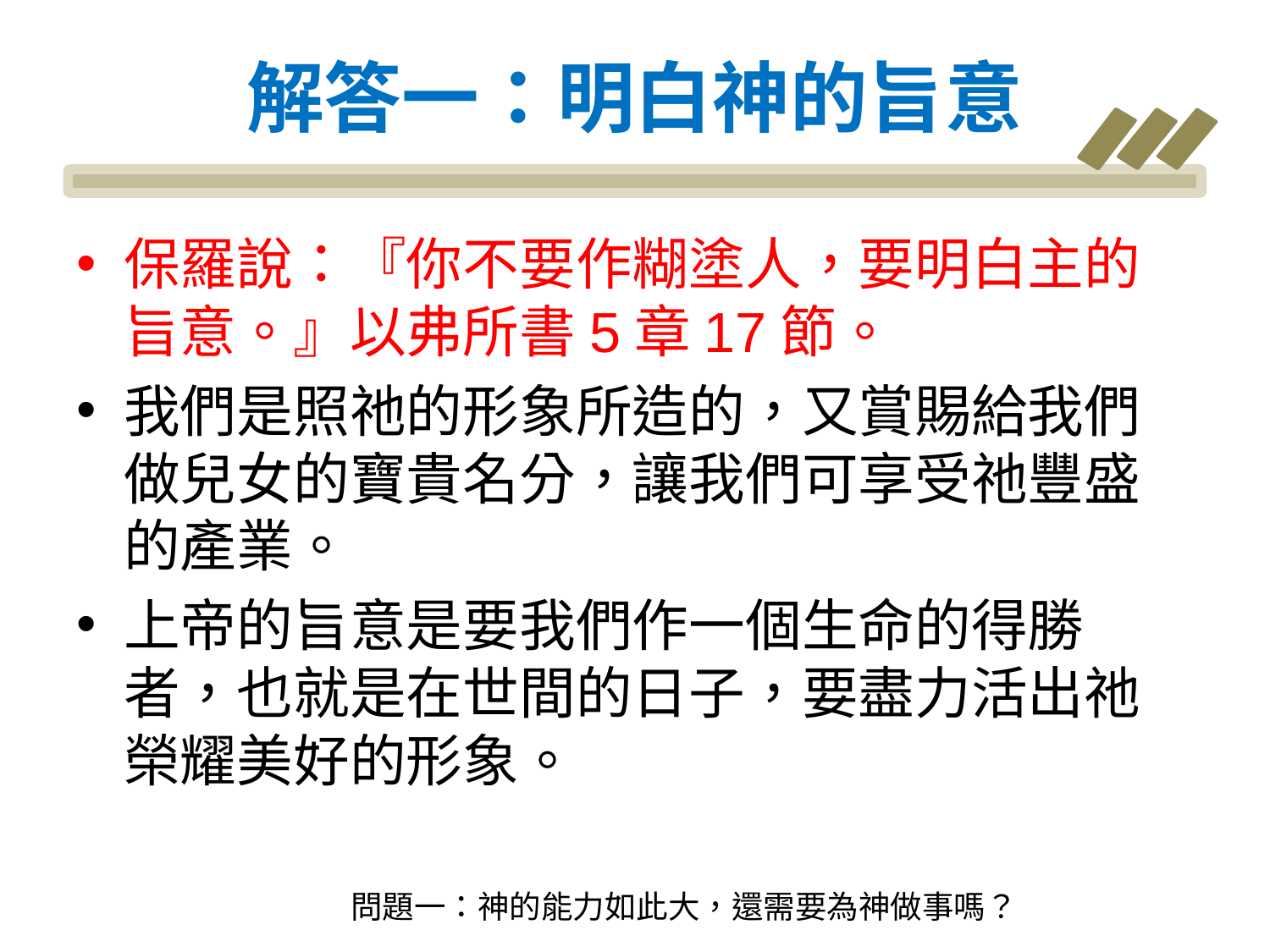

# 解答一：明白神的旨意
保羅說：『你不要作糊塗人，要明白主的旨意。』以弗所書5章17節。
我們是照祂的形象所造的，又賞賜給我們做兒女的寶貴名分，讓我們可享受祂豐盛的產業。
上帝的旨意是要我們作一個生命的得勝者，也就是在世間的日子，要盡力活出祂榮耀美好的形象。
問題一：神的能力如此大，還需要為神做事嗎？